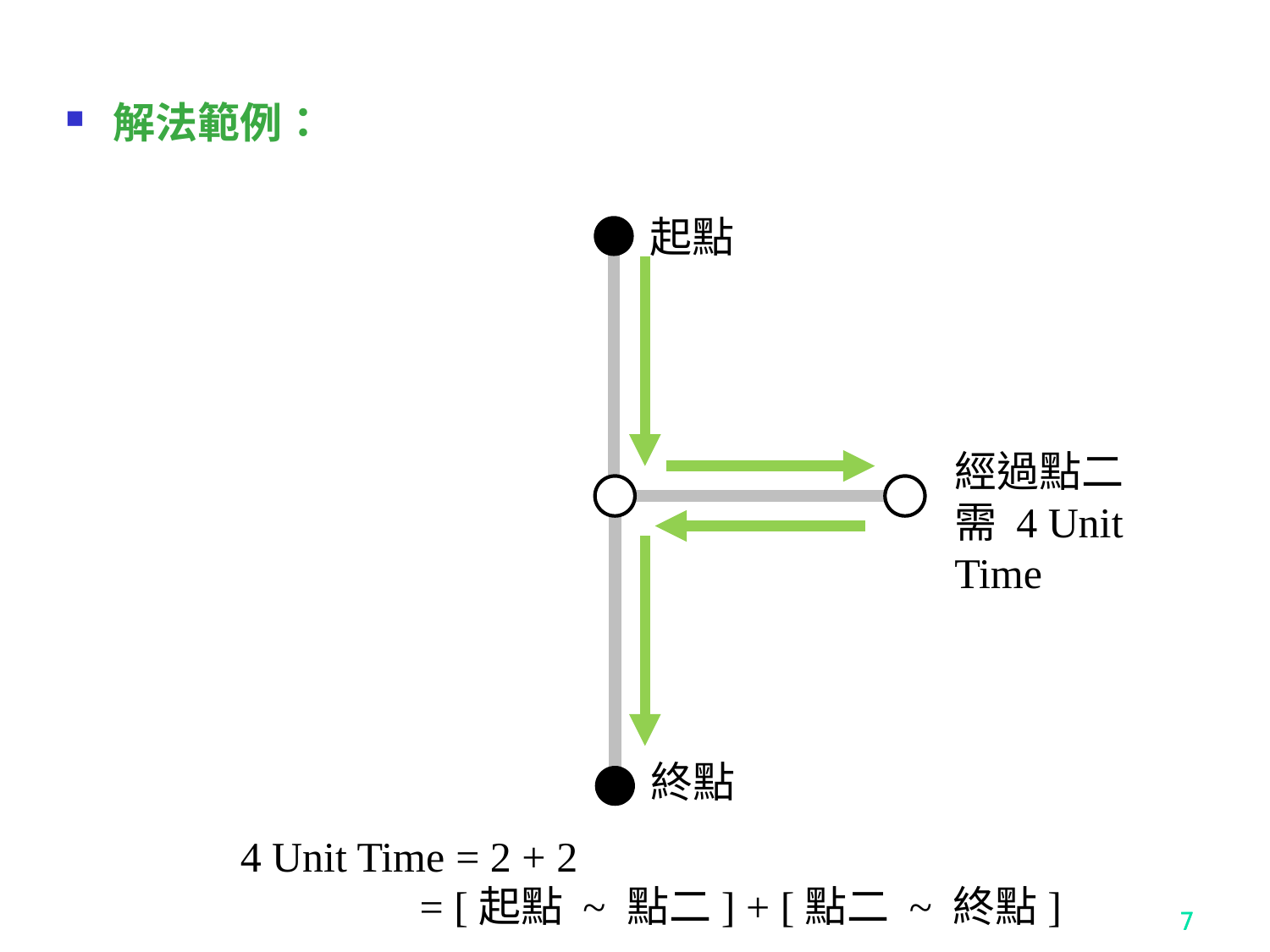

解法範例：
起點

經過點二
需 4 Unit Time

終點

4 Unit Time = 2 + 2
= [起點 ~ 點二] + [點二 ~ 終點]
7
7